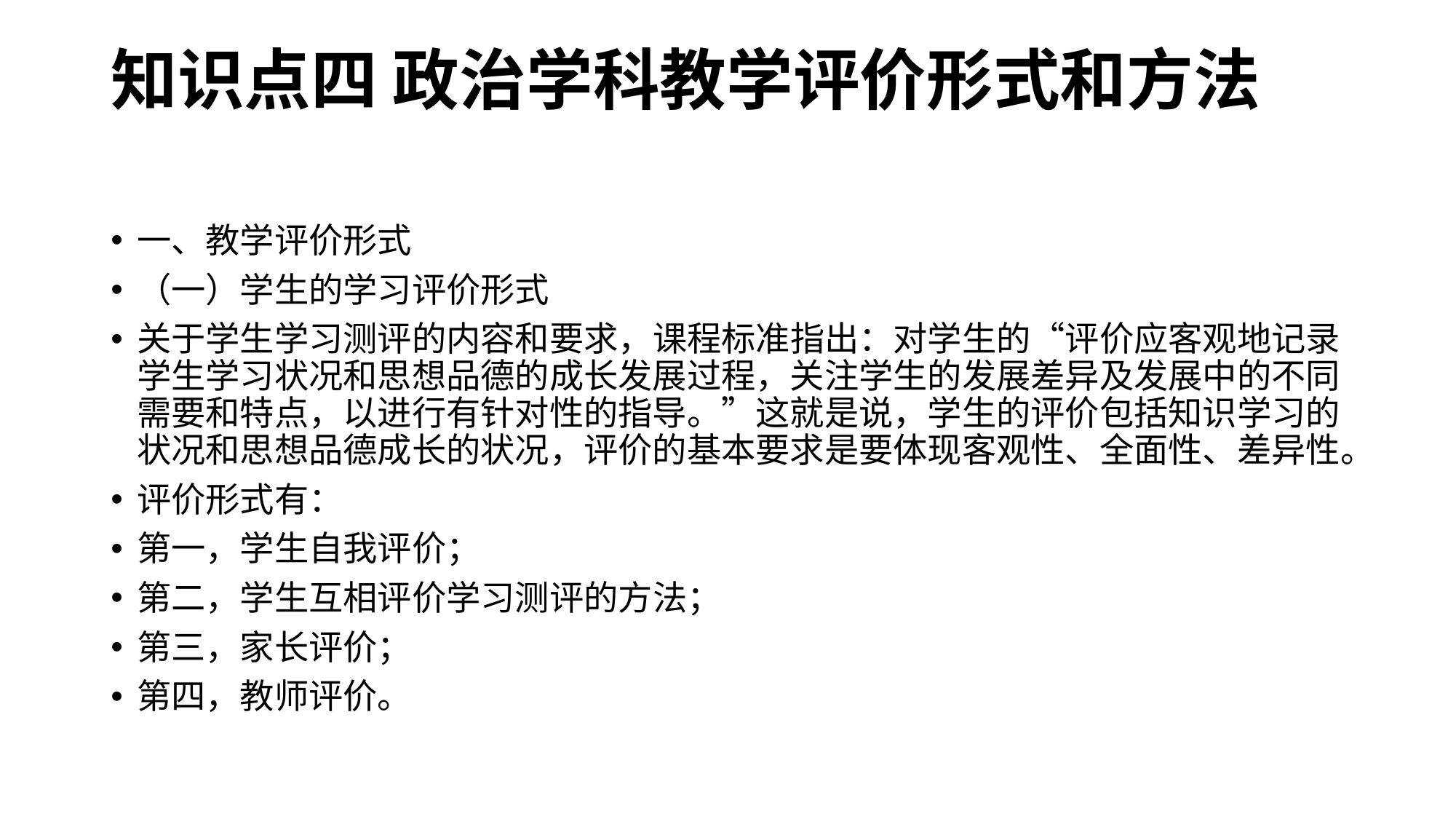

# 知识点四 政治学科教学评价形式和方法
一、教学评价形式
（一）学生的学习评价形式
关于学生学习测评的内容和要求，课程标准指出：对学生的“评价应客观地记录学生学习状况和思想品德的成长发展过程，关注学生的发展差异及发展中的不同需要和特点，以进行有针对性的指导。”这就是说，学生的评价包括知识学习的状况和思想品德成长的状况，评价的基本要求是要体现客观性、全面性、差异性。
评价形式有：
第一，学生自我评价；
第二，学生互相评价学习测评的方法；
第三，家长评价；
第四，教师评价。